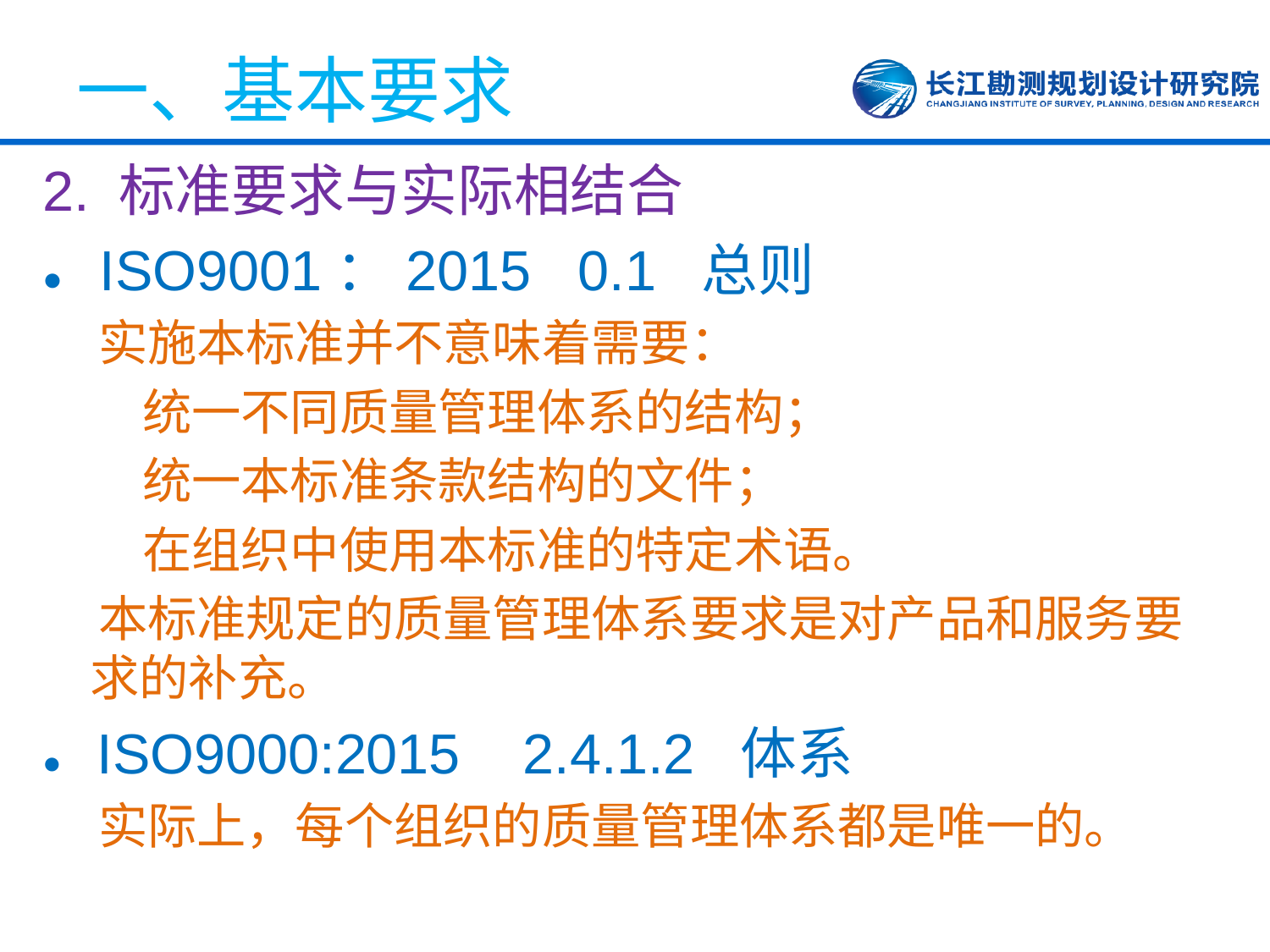

# 一、基本要求
2. 标准要求与实际相结合
●    ISO9001：2015   0.1  总则
    实施本标准并不意味着需要：
        统一不同质量管理体系的结构；
        统一本标准条款结构的文件；
        在组织中使用本标准的特定术语。
    本标准规定的质量管理体系要求是对产品和服务要求的补充。
●    ISO9000:2015    2.4.1.2  体系
    实际上，每个组织的质量管理体系都是唯一的。